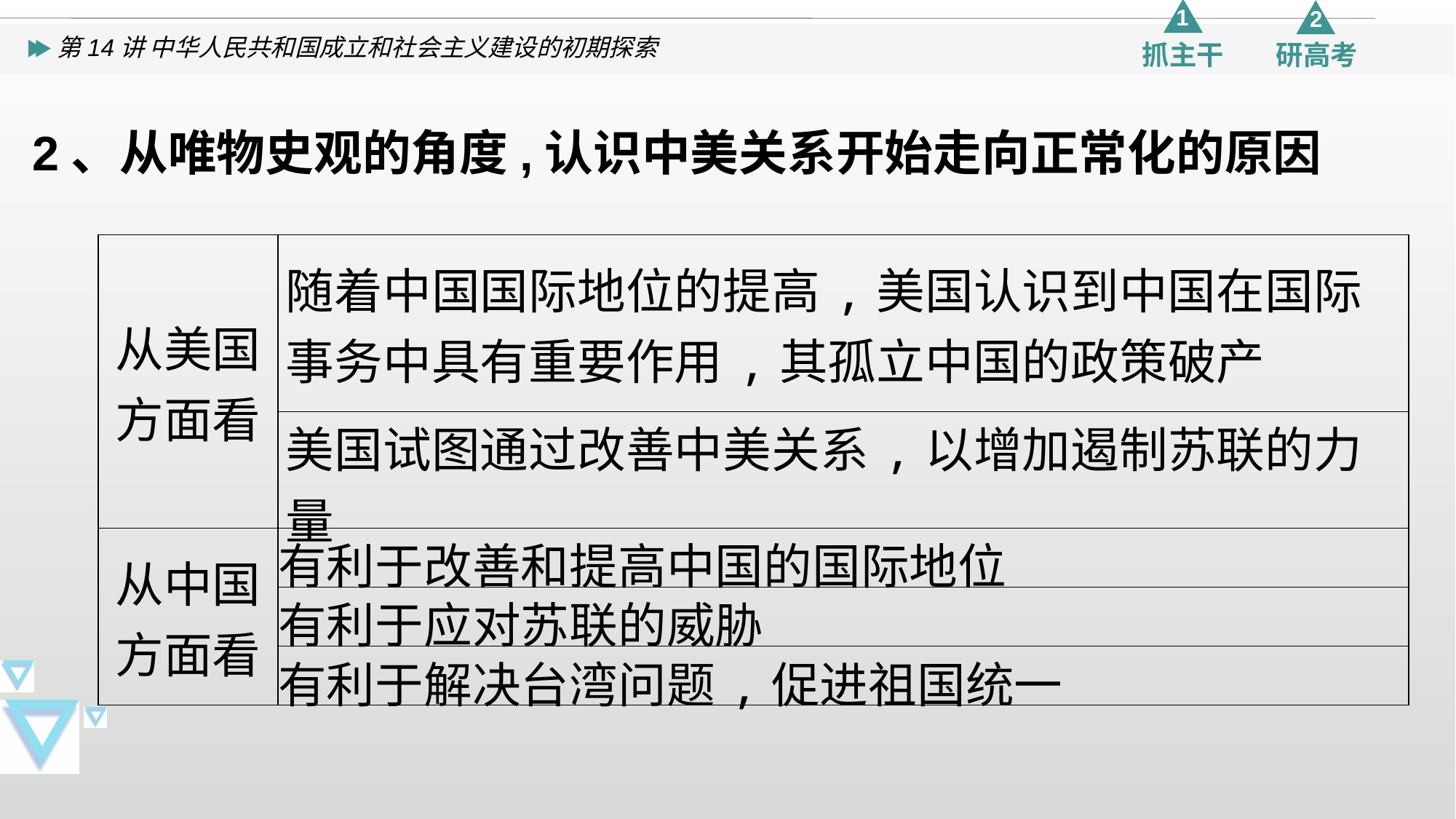

2、从唯物史观的角度,认识中美关系开始走向正常化的原因
| 从美国方面看 | 随着中国国际地位的提高,美国认识到中国在国际事务中具有重要作用,其孤立中国的政策破产 |
| --- | --- |
|  | 美国试图通过改善中美关系,以增加遏制苏联的力量 |
| 从中国方面看 | 有利于改善和提高中国的国际地位 |
|  | 有利于应对苏联的威胁 |
|  | 有利于解决台湾问题,促进祖国统一 |